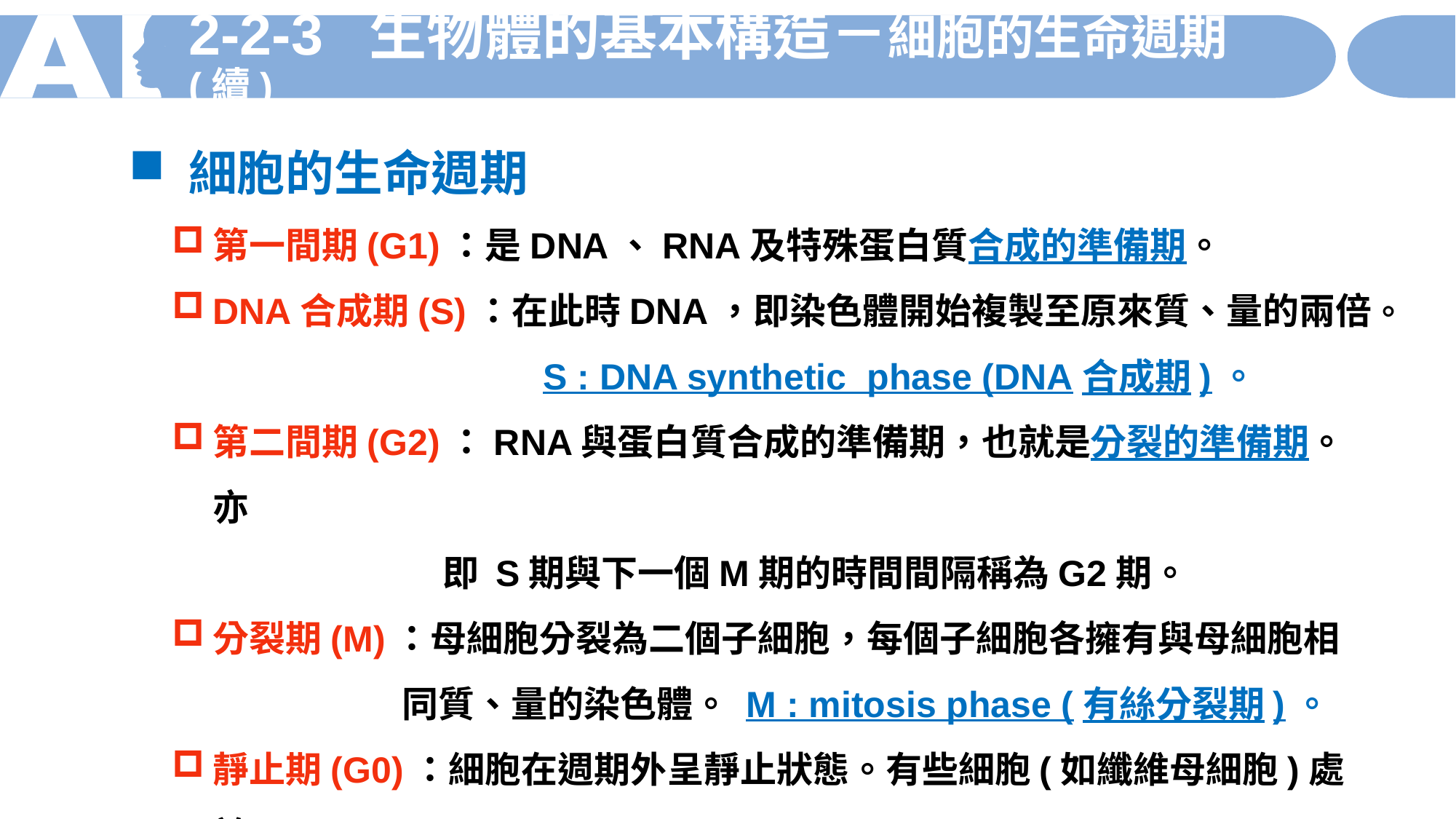

2-2-3  生物體的基本構造－細胞的生命週期(續)
 細胞的生命週期
第一間期(G1)：是DNA、RNA及特殊蛋白質合成的準備期。
DNA合成期(S)：在此時DNA，即染色體開始複製至原來質、量的兩倍。
                                        S : DNA synthetic  phase (DNA合成期)。
第二間期(G2)：RNA與蛋白質合成的準備期，也就是分裂的準備期。亦
                                即 S期與下一個M期的時間間隔稱為G2期。
分裂期(M)：母細胞分裂為二個子細胞，每個子細胞各擁有與母細胞相
                           同質、量的染色體。 M : mitosis phase (有絲分裂期)。
靜止期(G0)：細胞在週期外呈靜止狀態。有些細胞(如纖維母細胞)處於
                             靜止狀態很久靜止期(G0) ，特定刺激能使細胞回到G1期。